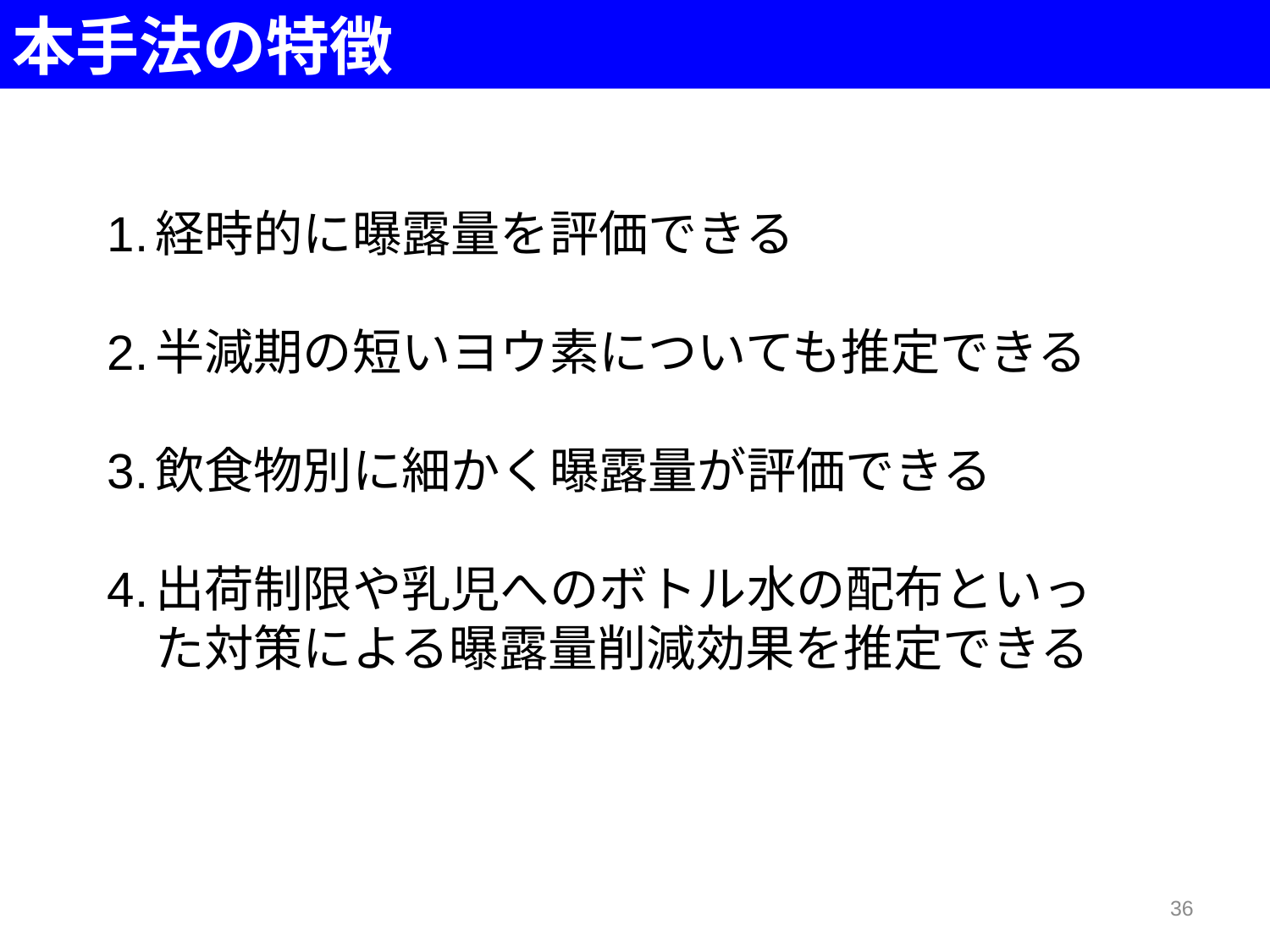

本手法の特徴
経時的に曝露量を評価できる

半減期の短いヨウ素についても推定できる

飲食物別に細かく曝露量が評価できる

出荷制限や乳児へのボトル水の配布といった対策による曝露量削減効果を推定できる
36